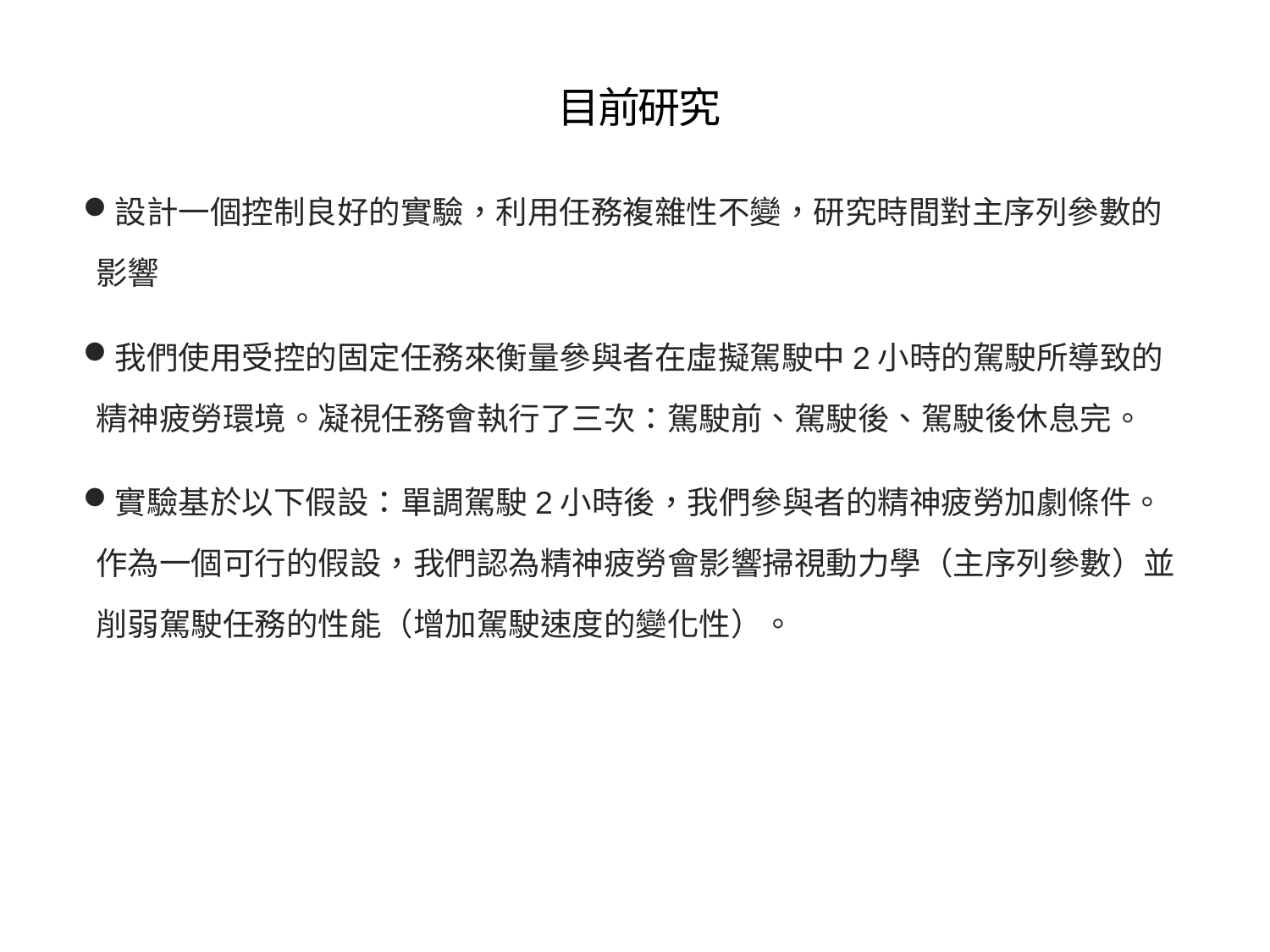

# 目前研究
設計一個控制良好的實驗，利用任務複雜性不變，研究時間對主序列參數的影響
我們使用受控的固定任務來衡量參與者在虛擬駕駛中2小時的駕駛所導致的精神疲勞環境。凝視任務會執行了三次：駕駛前、駕駛後、駕駛後休息完。
實驗基於以下假設：單調駕駛2小時後，我們參與者的精神疲勞加劇條件。作為一個可行的假設，我們認為精神疲勞會影響掃視動力學（主序列參數）並削弱駕駛任務的性能（增加駕駛速度的變化性）。